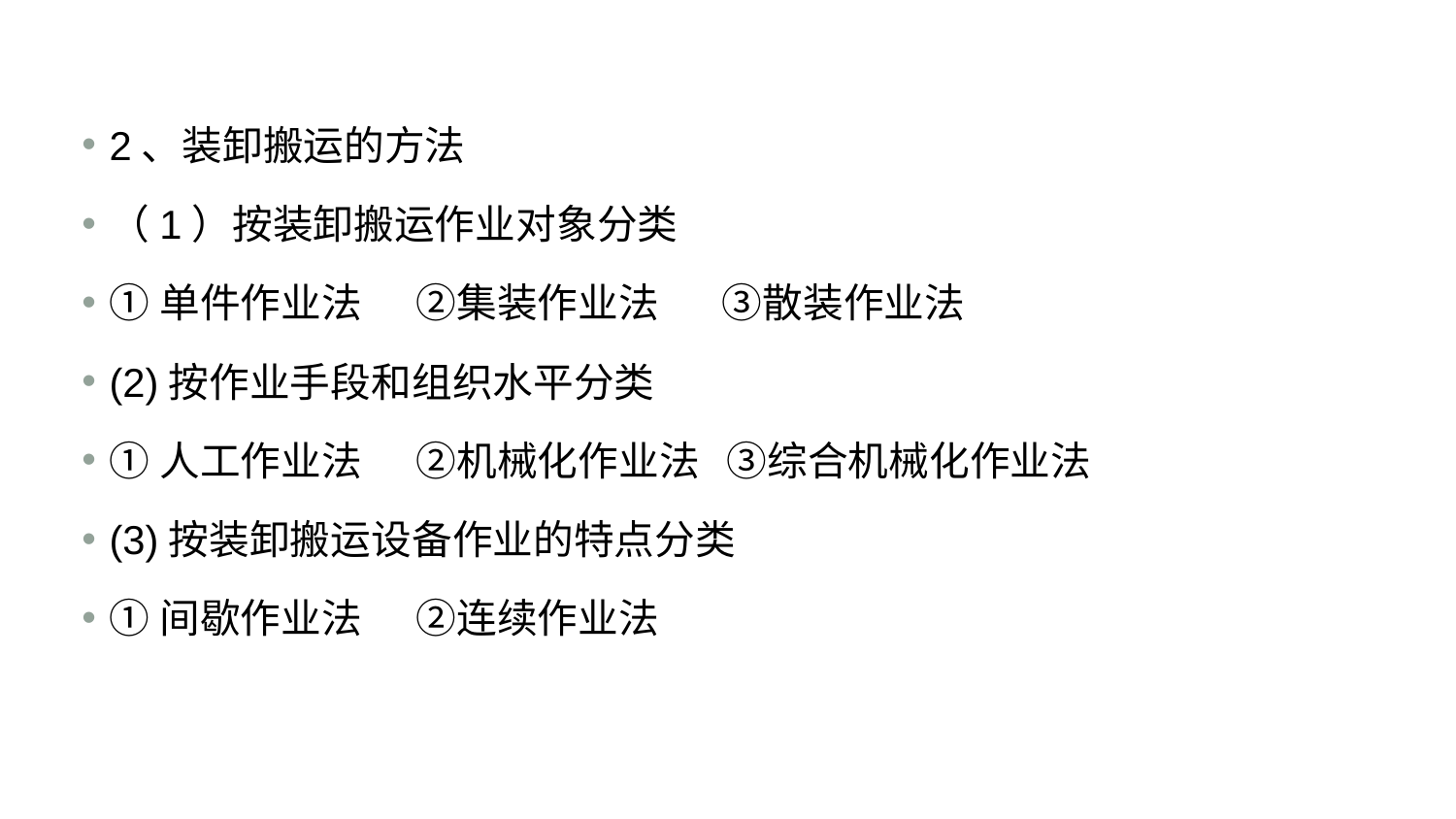

#
2、装卸搬运的方法
（1）按装卸搬运作业对象分类
①单件作业法      ②集装作业法       ③散装作业法
(2)按作业手段和组织水平分类
①人工作业法      ②机械化作业法   ③综合机械化作业法
(3)按装卸搬运设备作业的特点分类
①间歇作业法      ②连续作业法